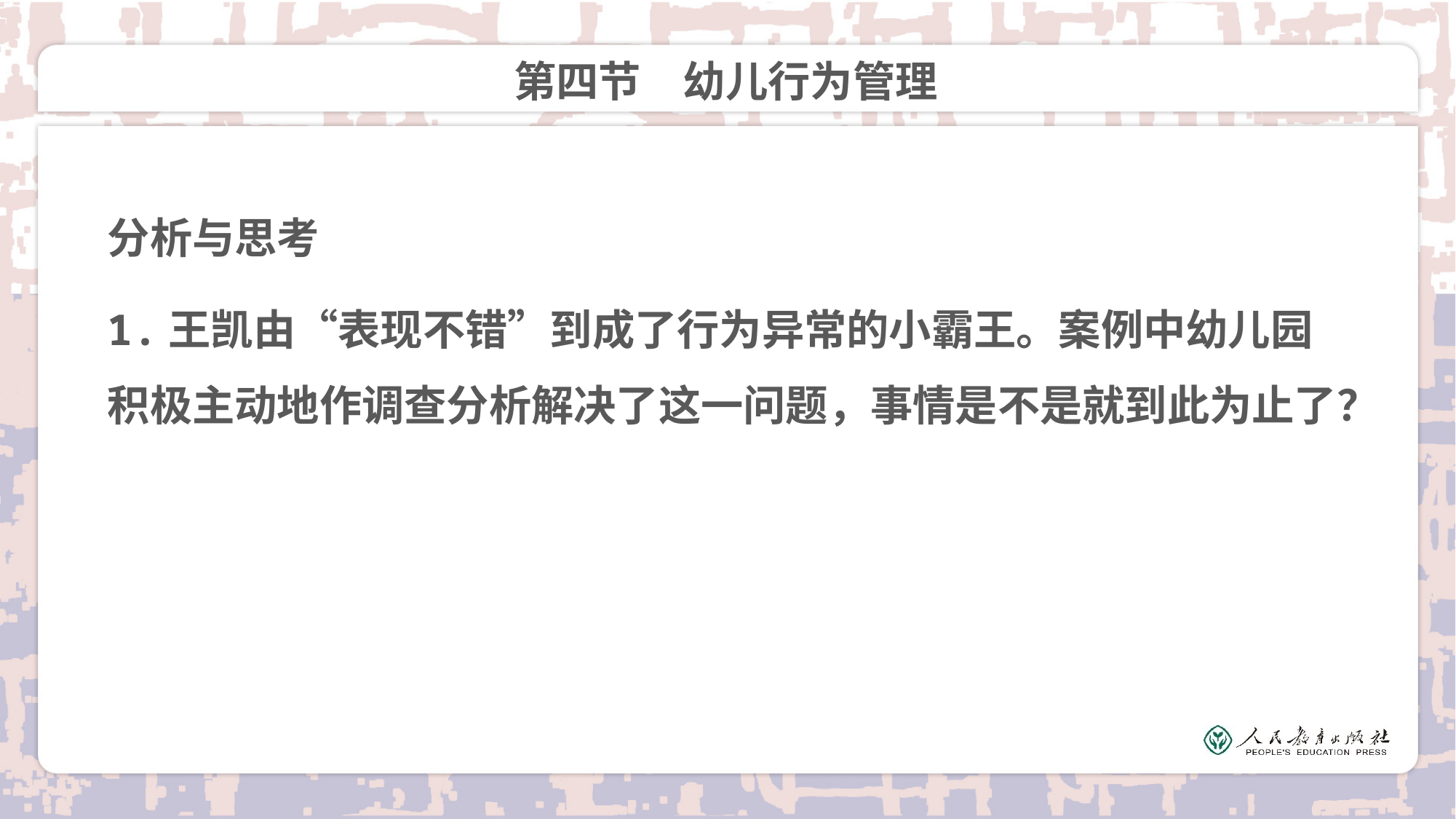

# 第四节　幼儿行为管理
分析与思考
1.王凯由“表现不错”到成了行为异常的小霸王。案例中幼儿园积极主动地作调查分析解决了这一问题，事情是不是就到此为止了？